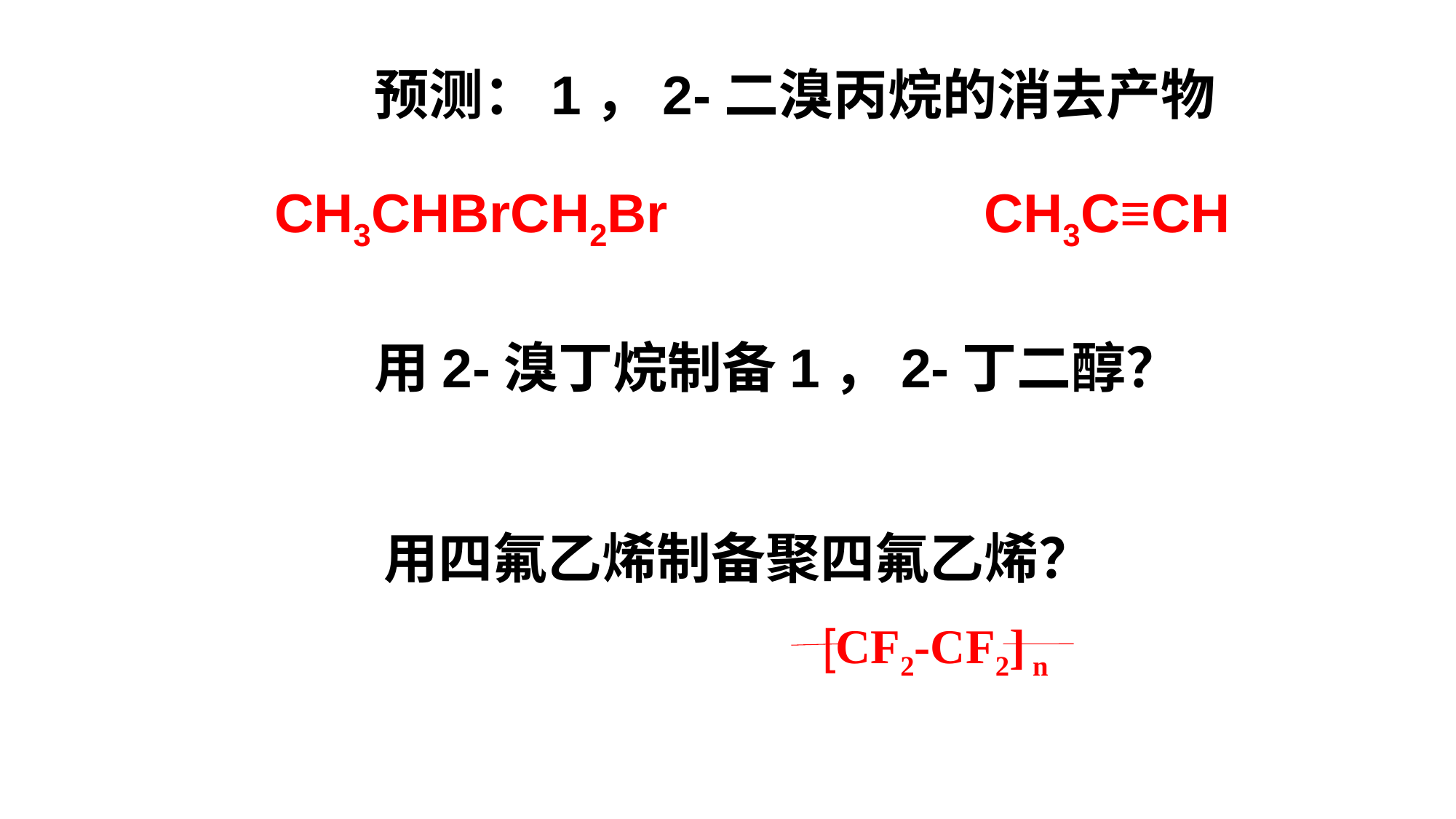

预测：1，2-二溴丙烷的消去产物
CH3CHBrCH2Br
CH3C≡CH
用2-溴丁烷制备1，2-丁二醇？
用四氟乙烯制备聚四氟乙烯？
 [CF2-CF2] n